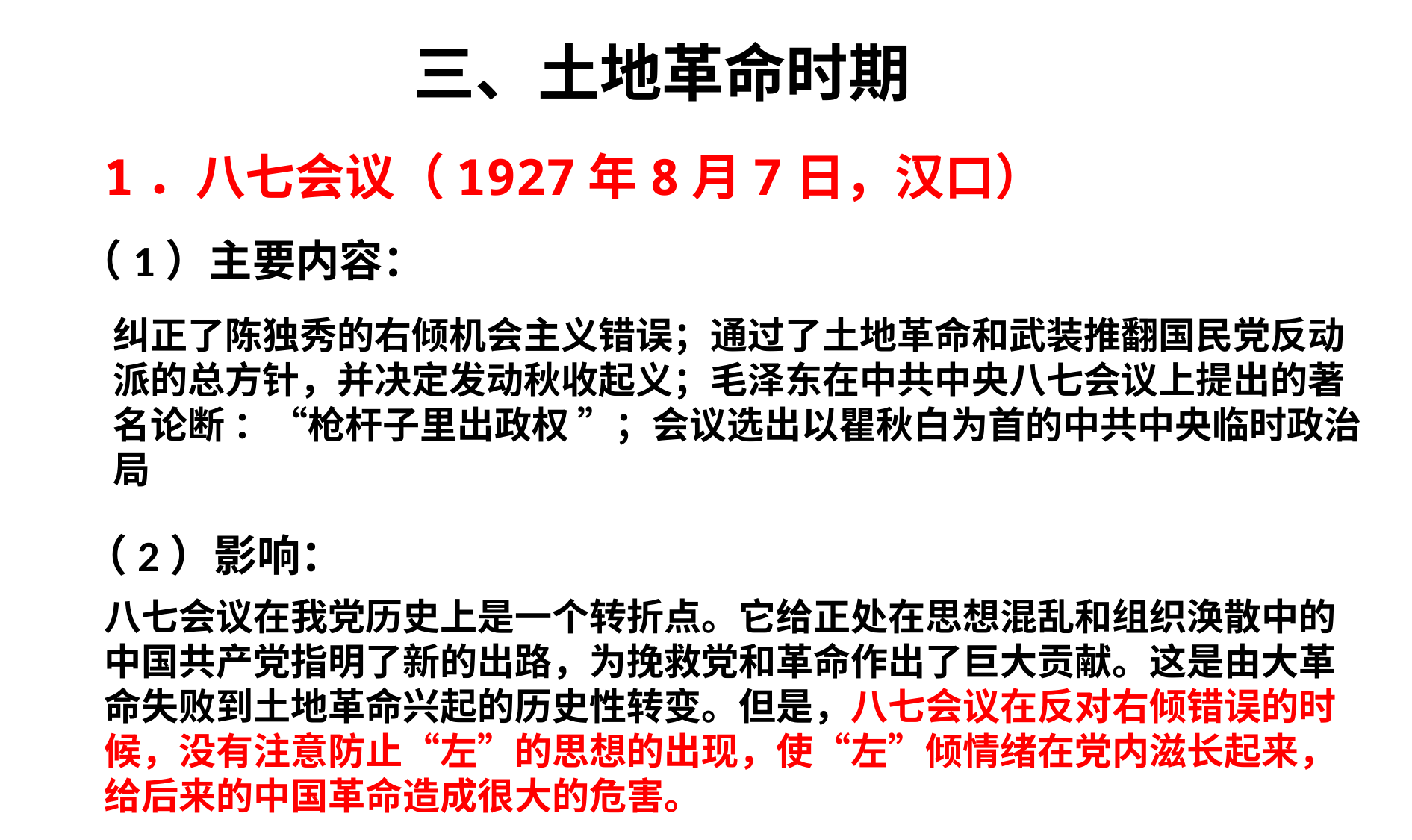

三、土地革命时期
1．八七会议（1927年8月7日，汉口）
（1）主要内容：
纠正了陈独秀的右倾机会主义错误；通过了土地革命和武装推翻国民党反动派的总方针，并决定发动秋收起义；毛泽东在中共中央八七会议上提出的著名论断 ：“枪杆子里出政权 ”；会议选出以瞿秋白为首的中共中央临时政治局
（2）影响：
八七会议在我党历史上是一个转折点。它给正处在思想混乱和组织涣散中的中国共产党指明了新的出路，为挽救党和革命作出了巨大贡献。这是由大革命失败到土地革命兴起的历史性转变。但是，八七会议在反对右倾错误的时候，没有注意防止“左”的思想的出现，使“左”倾情绪在党内滋长起来，给后来的中国革命造成很大的危害。